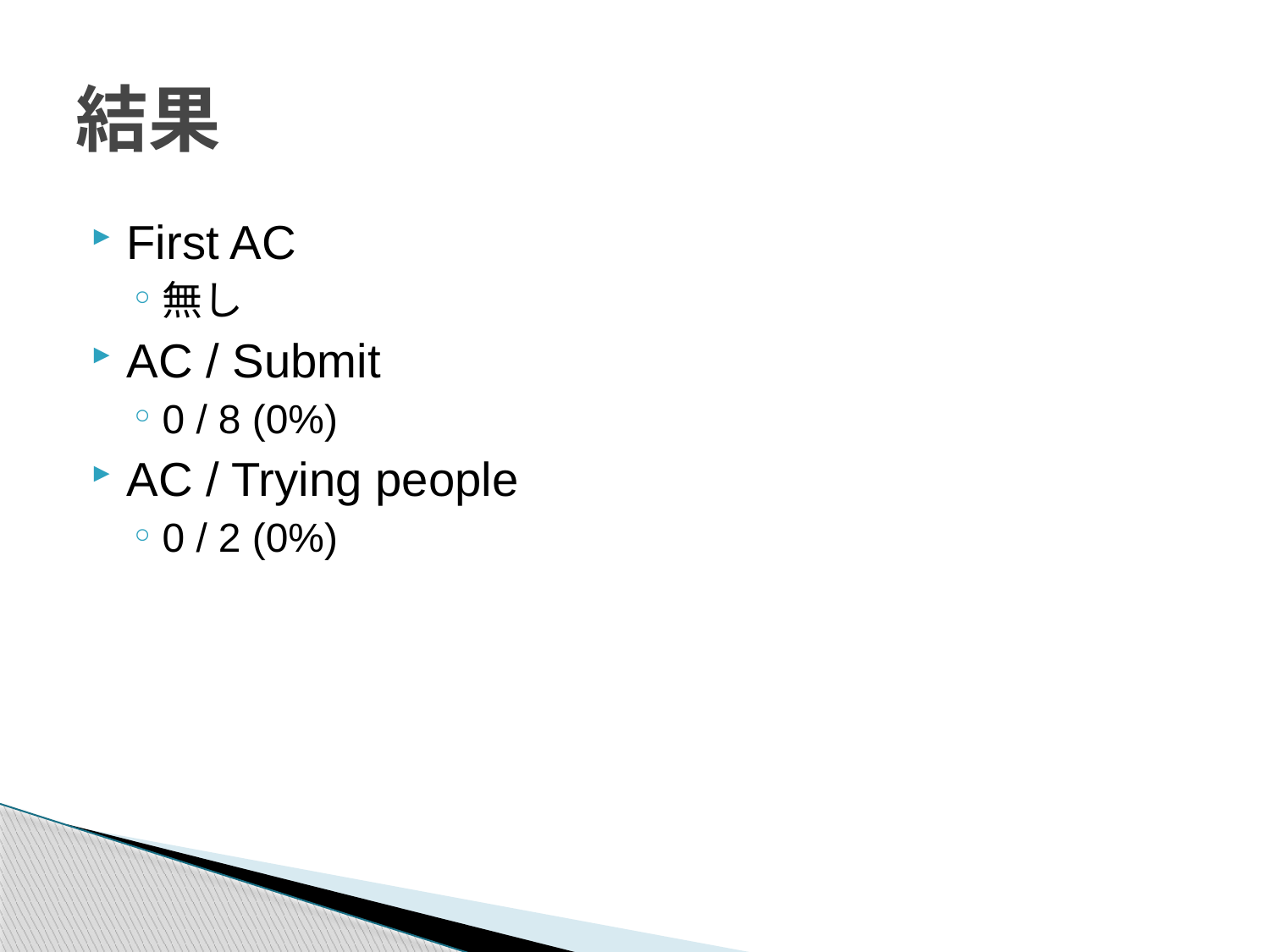

# 結果
First AC
無し
AC / Submit
0 / 8 (0%)
AC / Trying people
0 / 2 (0%)